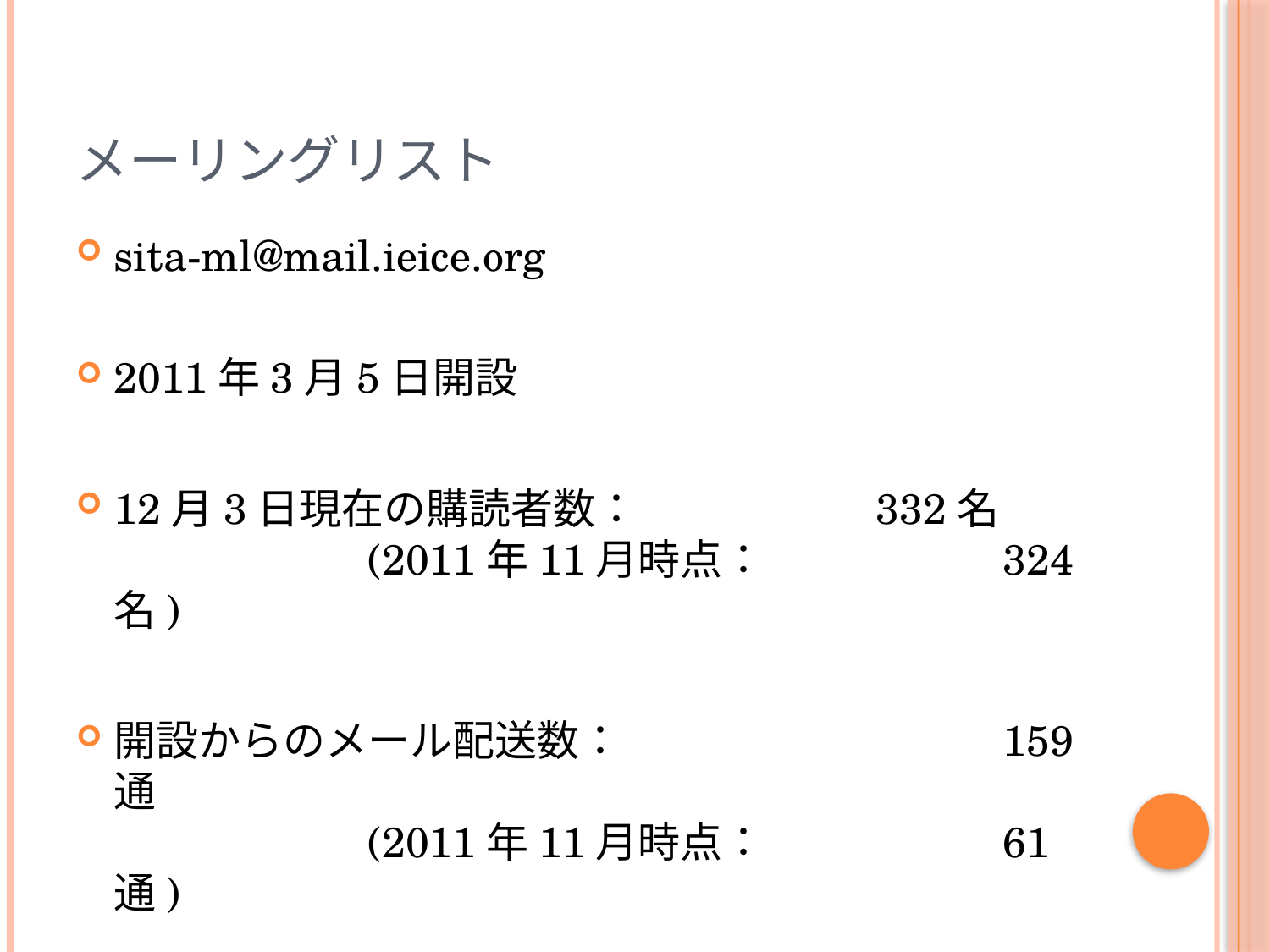

# メーリングリスト
sita-ml@mail.ieice.org

2011年3月5日開設

12月3日現在の購読者数：		332名
		(2011年11月時点：		324名)

開設からのメール配送数：			159通
		(2011年11月時点：		61通)